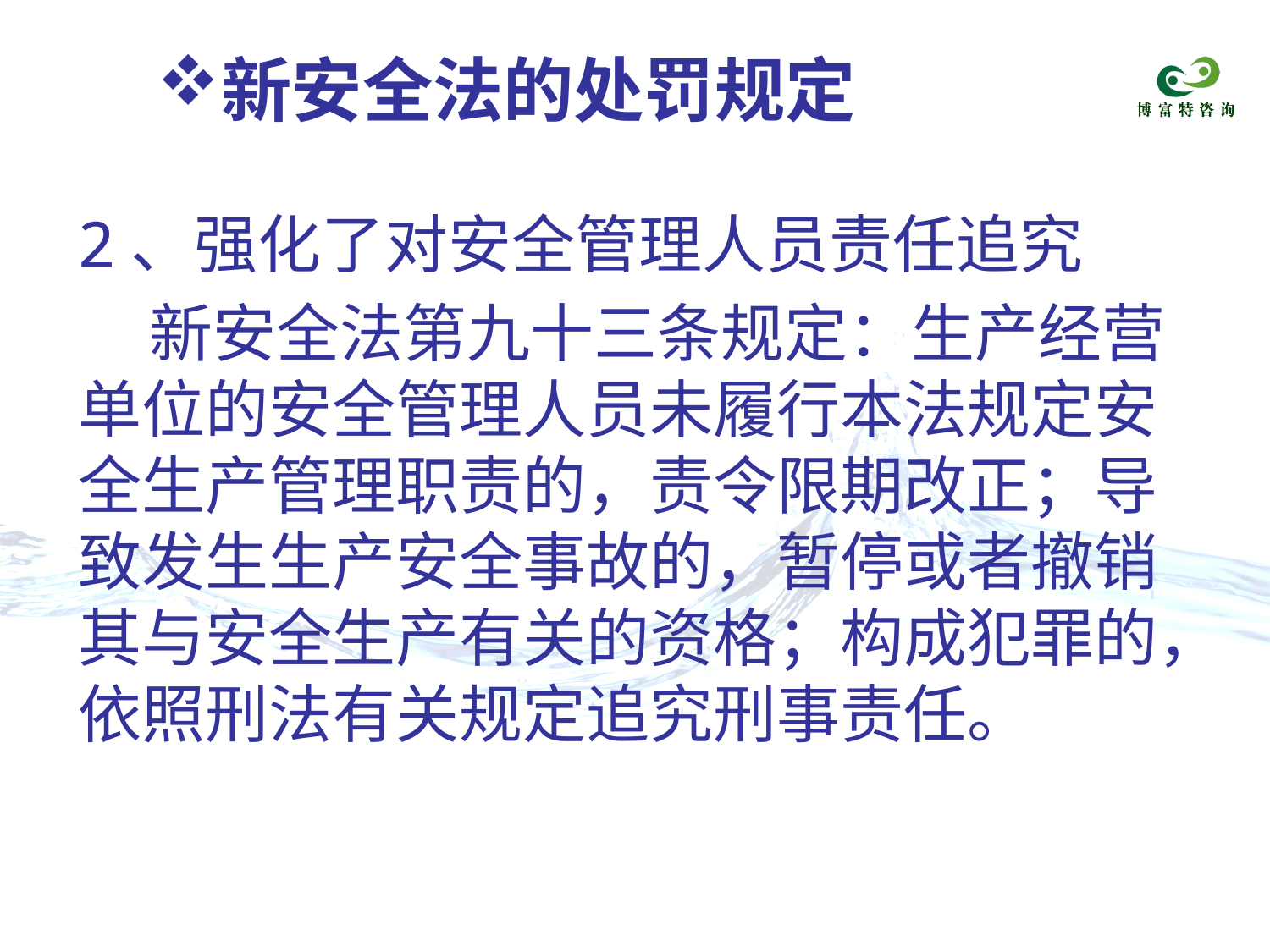

新安全法的处罚规定

2、强化了对安全管理人员责任追究
    新安全法第九十三条规定：生产经营单位的安全管理人员未履行本法规定安全生产管理职责的，责令限期改正；导致发生生产安全事故的，暂停或者撤销其与安全生产有关的资格；构成犯罪的，依照刑法有关规定追究刑事责任。